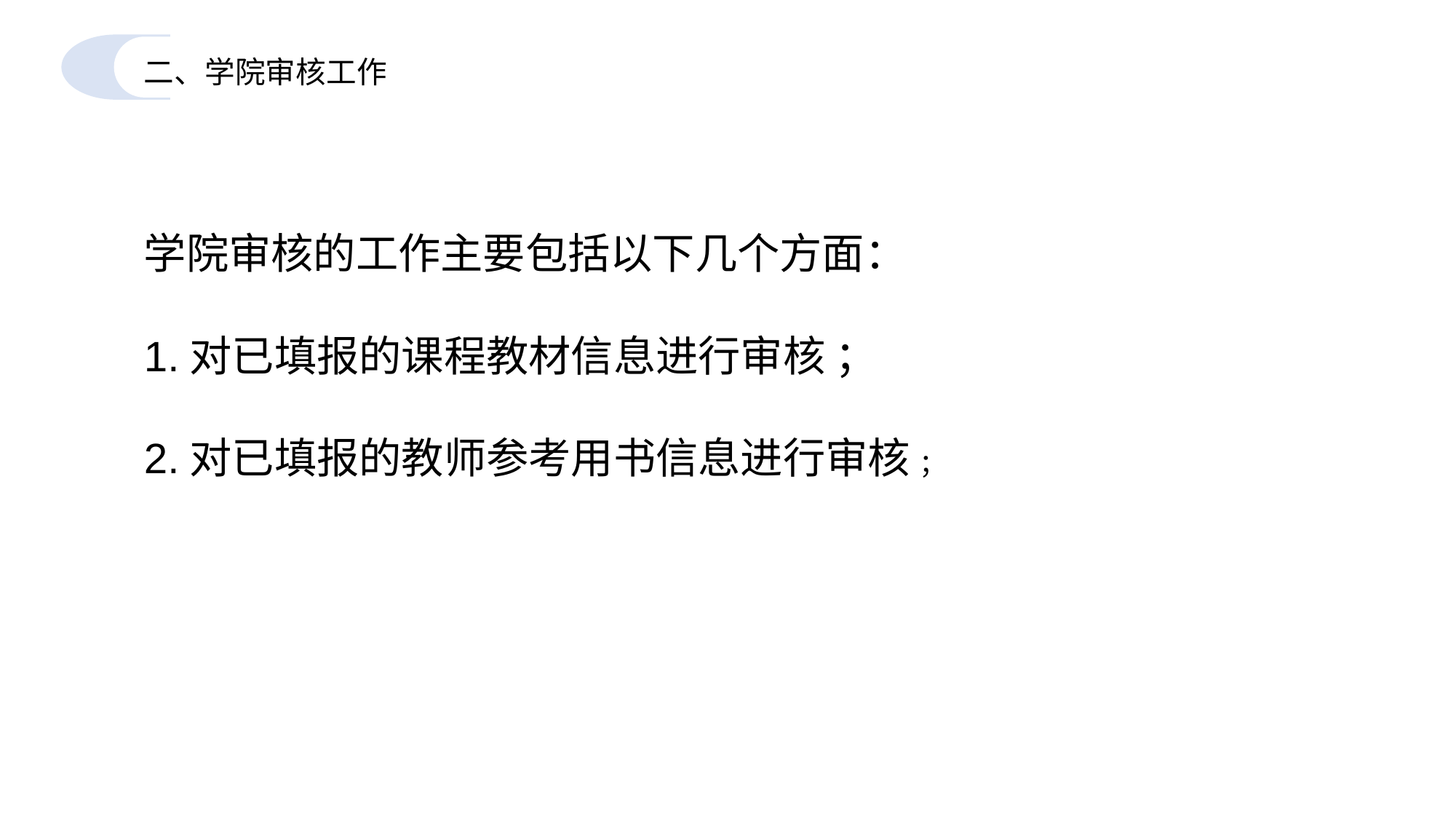

二、学院审核工作
学院审核的工作主要包括以下几个方面：
1.对已填报的课程教材信息进行审核 ；
2.对已填报的教师参考用书信息进行审核 ；